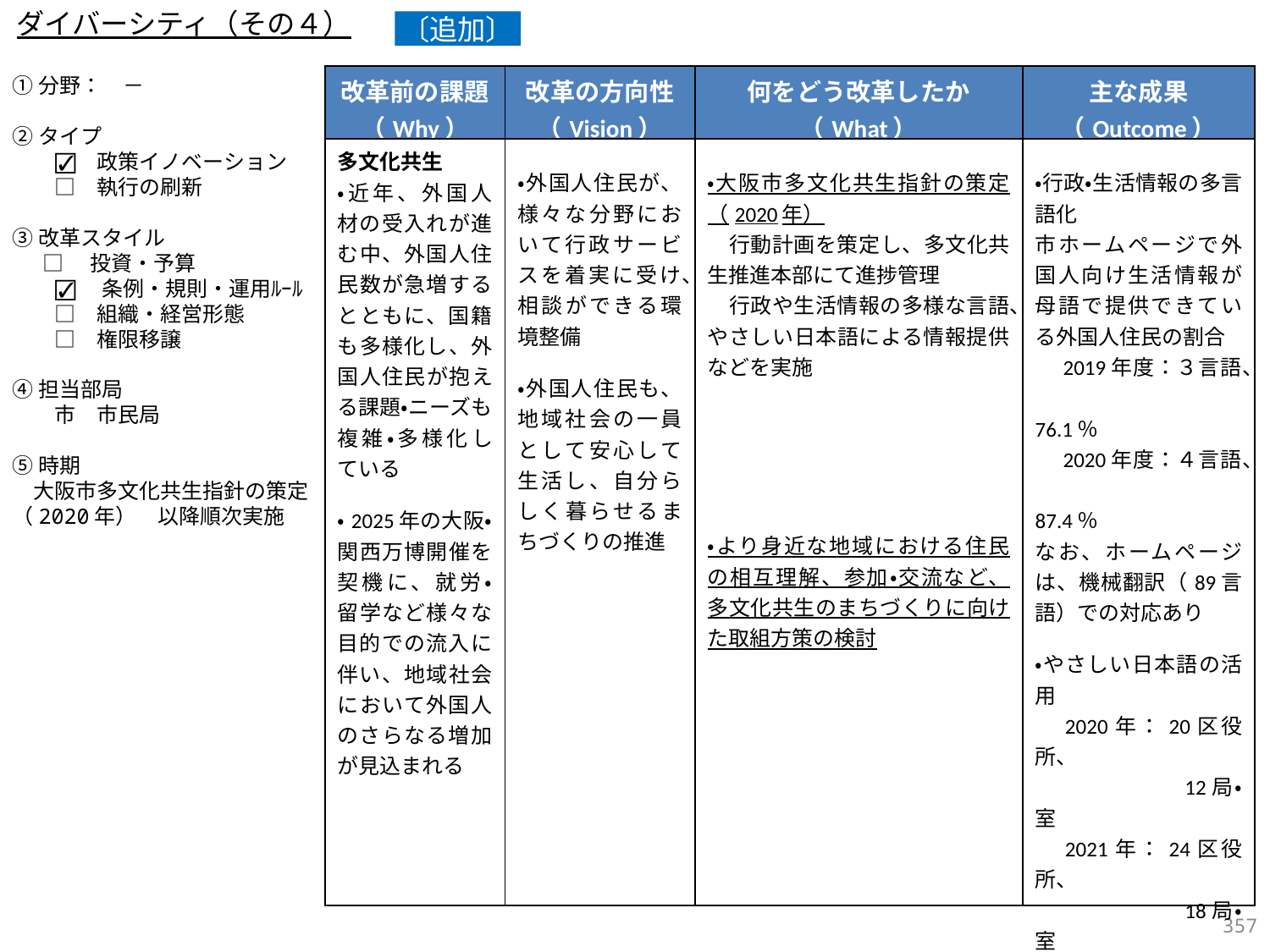

ダイバーシティ（その４）
〔追加〕
①分野：　－

②タイプ
　　☑　政策イノベーション
　　□　執行の刷新

③改革スタイル
　  □ 　投資・予算
　　☑ 　条例・規則・運用ﾙｰﾙ
　　□　組織・経営形態
　　□　権限移譲

④担当部局
　　市　市民局

⑤時期
　大阪市多文化共生指針の策定（2020年）　以降順次実施
| 改革前の課題 （Why） | 改革の方向性 （Vision） | 何をどう改革したか （What） | 主な成果 （Outcome） |
| --- | --- | --- | --- |
| 多文化共生 ・近年、外国人材の受入れが進む中、外国人住民数が急増するとともに、国籍も多様化し、外国人住民が抱える課題・ニーズも複雑・多様化している ・2025年の大阪・関西万博開催を契機に、就労・留学など様々な目的での流入に伴い、地域社会において外国人のさらなる増加が見込まれる | ・外国人住民が、様々な分野において行政サービスを着実に受け、相談ができる環境整備 ・外国人住民も、地域社会の一員として安心して生活し、自分らしく暮らせるまちづくりの推進 | ・大阪市多文化共生指針の策定（2020年） 　行動計画を策定し、多文化共生推進本部にて進捗管理 　行政や生活情報の多様な言語、やさしい日本語による情報提供などを実施 ・より身近な地域における住民の相互理解、参加・交流など、多文化共生のまちづくりに向けた取組方策の検討 | ・行政・生活情報の多言語化 市ホームページで外国人向け生活情報が母語で提供できている外国人住民の割合 　2019年度：３言語、 　　　　　　　　76.1％ 　2020年度：４言語、 　　　　　　　　87.4％ なお、ホームページは、機械翻訳（89言語）での対応あり ・やさしい日本語の活用 　2020年：20区役所、 　　　　　　 12局・室 　2021年：24区役所、 　　　　　　 18局・室 |
357